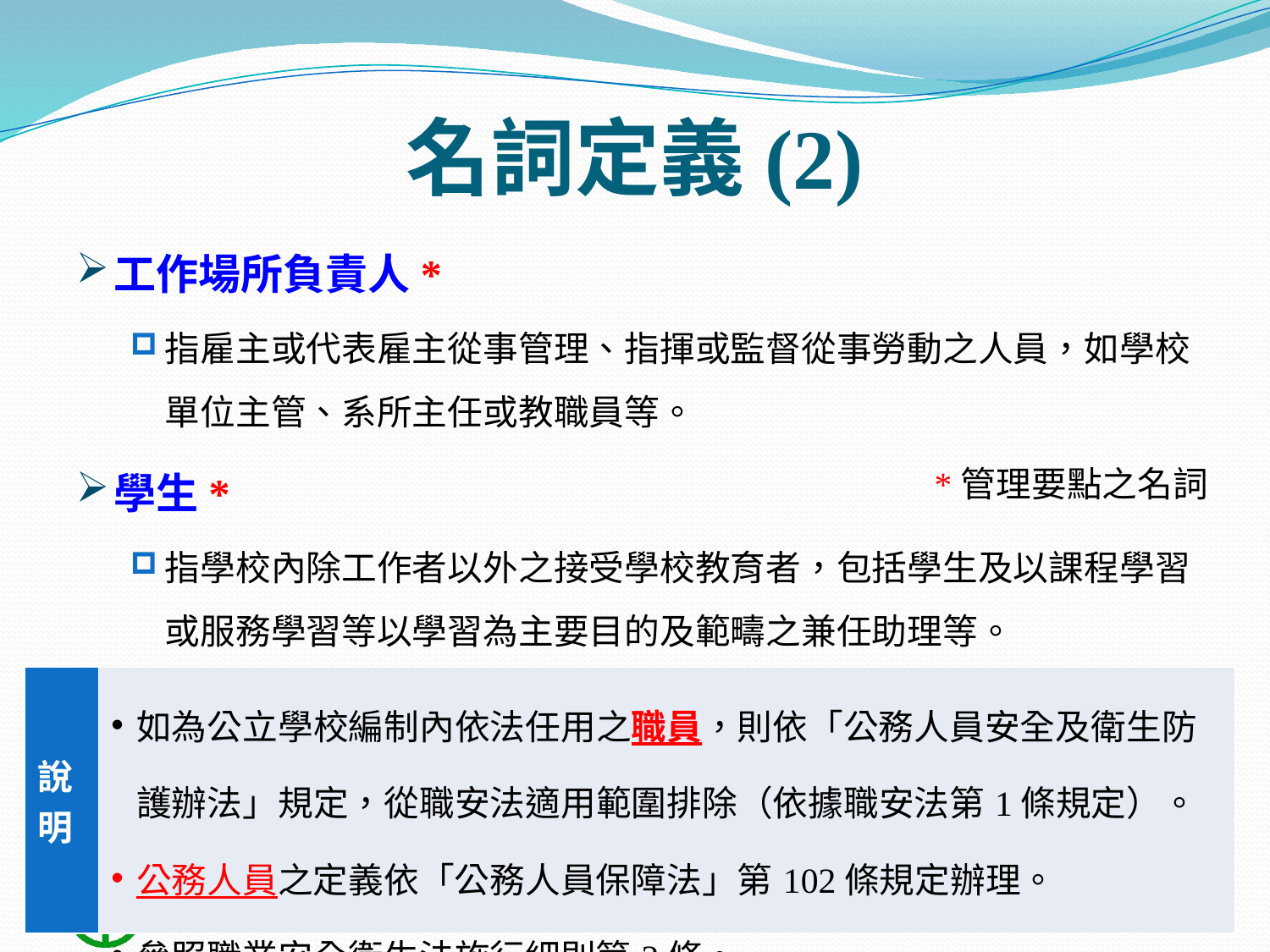

# 名詞定義(2)
工作場所負責人*
指雇主或代表雇主從事管理、指揮或監督從事勞動之人員，如學校單位主管、系所主任或教職員等。
學生*
指學校內除工作者以外之接受學校教育者，包括學生及以課程學習或服務學習等以學習為主要目的及範疇之兼任助理等。
*管理要點之名詞
| 說 明 | 如為公立學校編制內依法任用之職員，則依「公務人員安全及衛生防護辦法」規定，從職安法適用範圍排除（依據職安法第1條規定）。 公務人員之定義依「公務人員保障法」第102條規定辦理。 參照職業安全衛生法施行細則第2條。 |
| --- | --- |
8